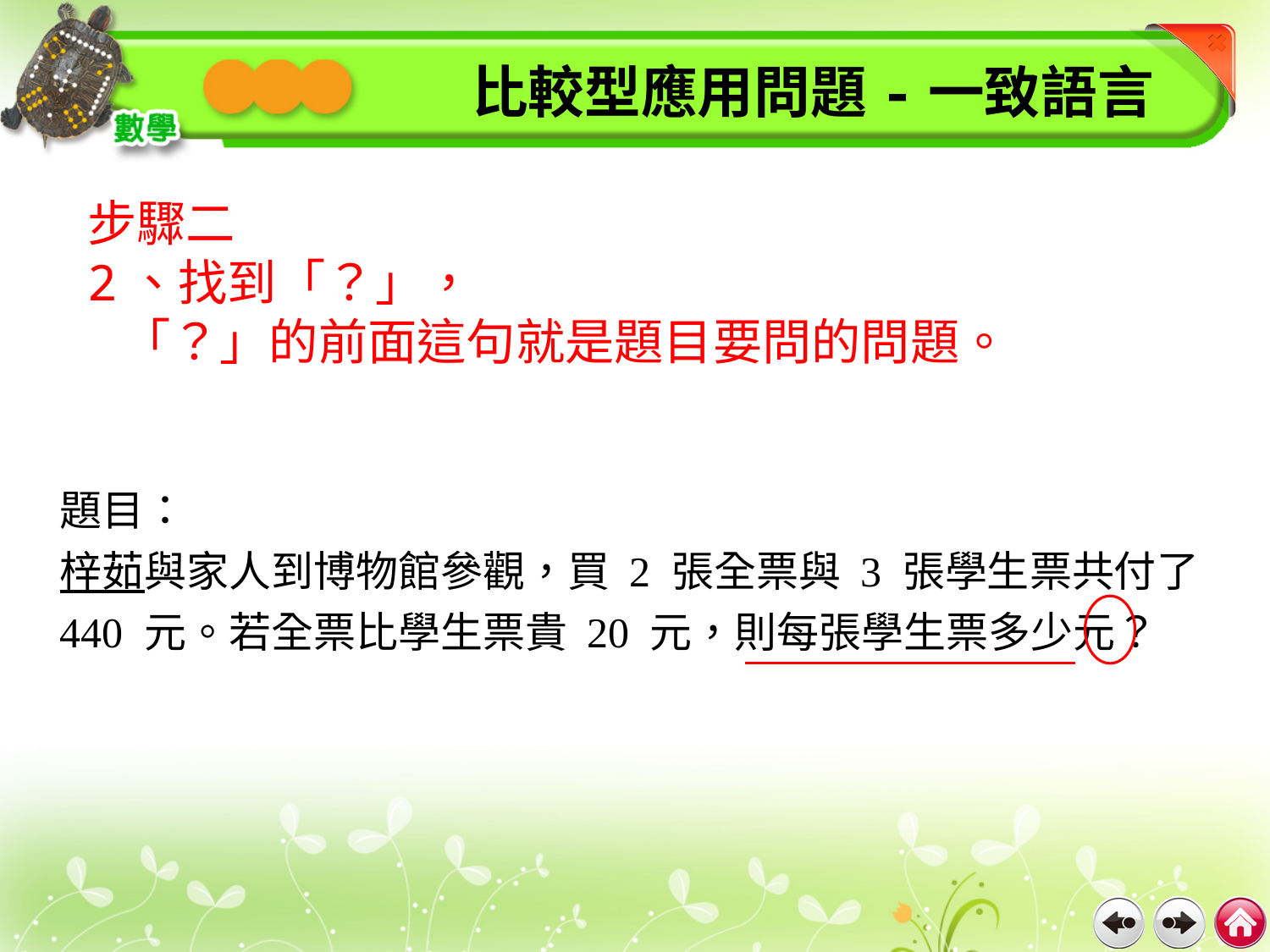

比較型應用問題-一致語言
步驟二
2、找到「？」，
  「？」的前面這句就是題目要問的問題。
題目：
梓茹與家人到博物館參觀，買 2 張全票與 3 張學生票共付了 440 元。若全票比學生票貴 20 元，則每張學生票多少元？